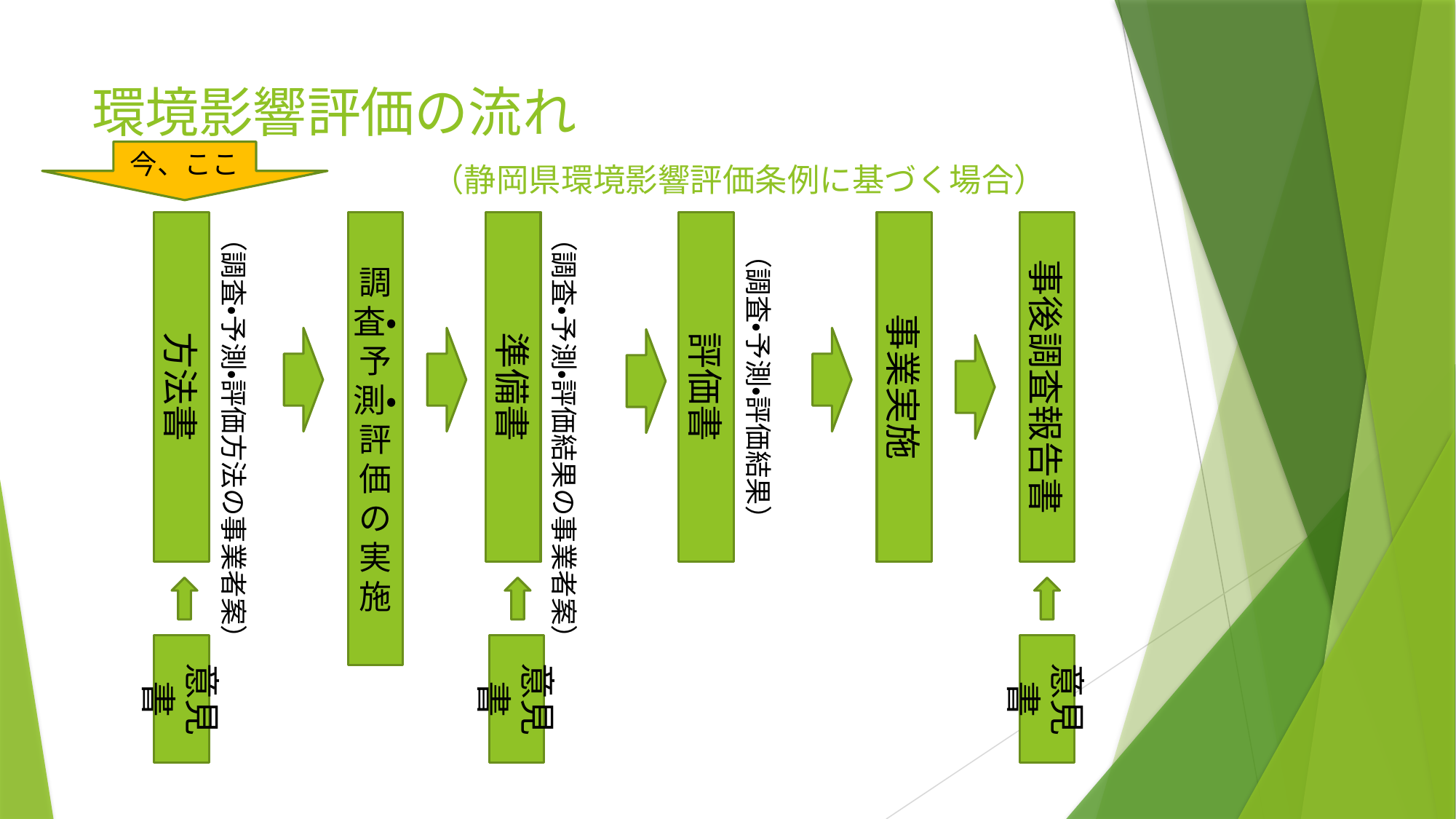

# 環境影響評価の流れ 　　　　　　　（静岡県環境影響評価条例に基づく場合）
今、ここ
（調査・予測・評価方法の事業者案）
（調査・予測・評価結果の事業者案）
方法書
調査・予測・評価の実施
準備書
評価書
（調査・予測・評価結果）
事業実施
事後調査報告書

意見書
意見書
意見書